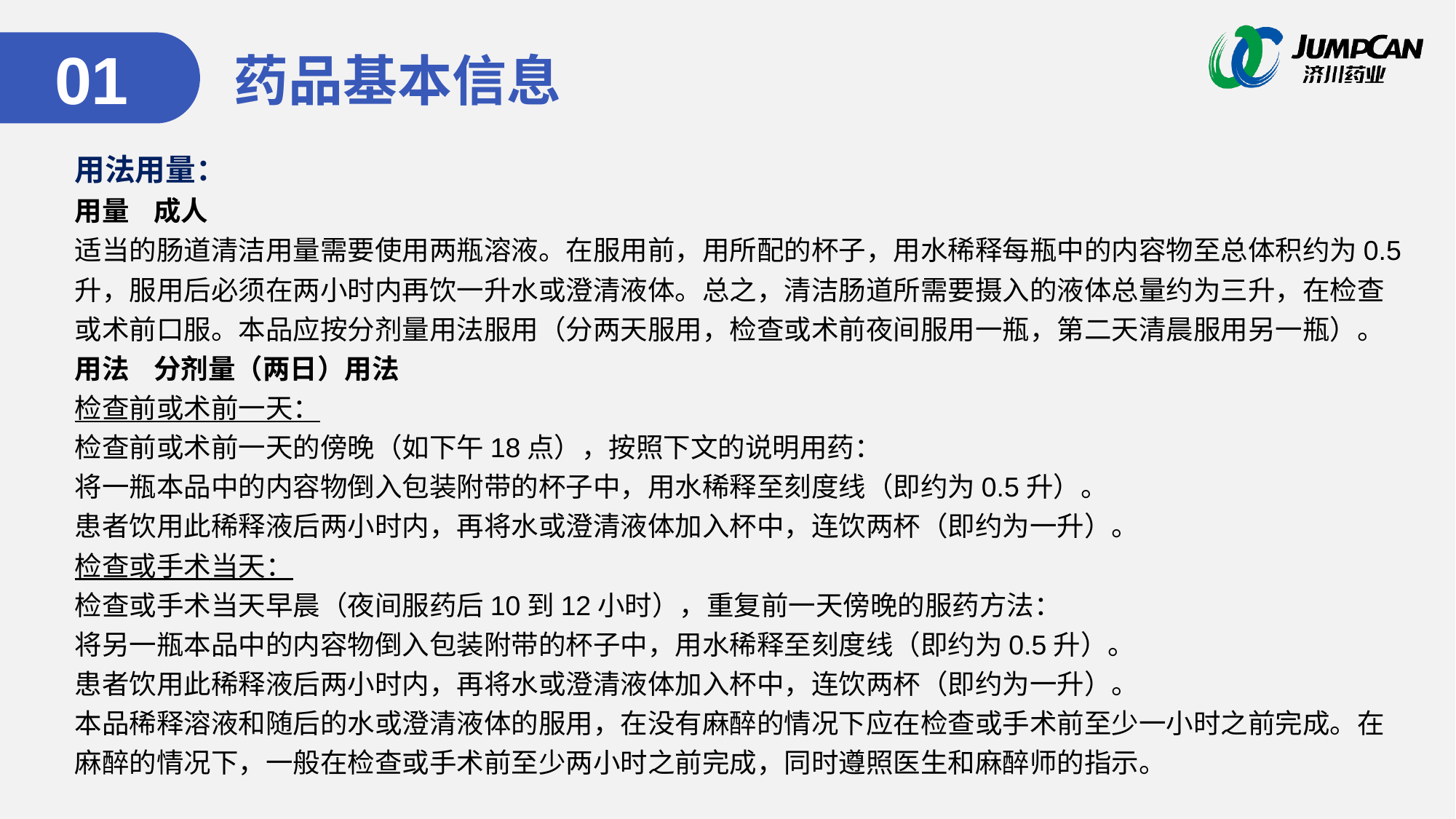

01
药品基本信息
用法用量：
用量    成人
适当的肠道清洁用量需要使用两瓶溶液。在服用前，用所配的杯子，用水稀释每瓶中的内容物至总体积约为0.5升，服用后必须在两小时内再饮一升水或澄清液体。总之，清洁肠道所需要摄入的液体总量约为三升，在检查或术前口服。本品应按分剂量用法服用（分两天服用，检查或术前夜间服用一瓶，第二天清晨服用另一瓶）。
用法    分剂量（两日）用法
检查前或术前一天：
检查前或术前一天的傍晚（如下午18点），按照下文的说明用药：
将一瓶本品中的内容物倒入包装附带的杯子中，用水稀释至刻度线（即约为0.5升）。
患者饮用此稀释液后两小时内，再将水或澄清液体加入杯中，连饮两杯（即约为一升）。
检查或手术当天：
检查或手术当天早晨（夜间服药后10到12小时），重复前一天傍晚的服药方法：
将另一瓶本品中的内容物倒入包装附带的杯子中，用水稀释至刻度线（即约为0.5升）。
患者饮用此稀释液后两小时内，再将水或澄清液体加入杯中，连饮两杯（即约为一升）。
本品稀释溶液和随后的水或澄清液体的服用，在没有麻醉的情况下应在检查或手术前至少一小时之前完成。在麻醉的情况下，一般在检查或手术前至少两小时之前完成，同时遵照医生和麻醉师的指示。